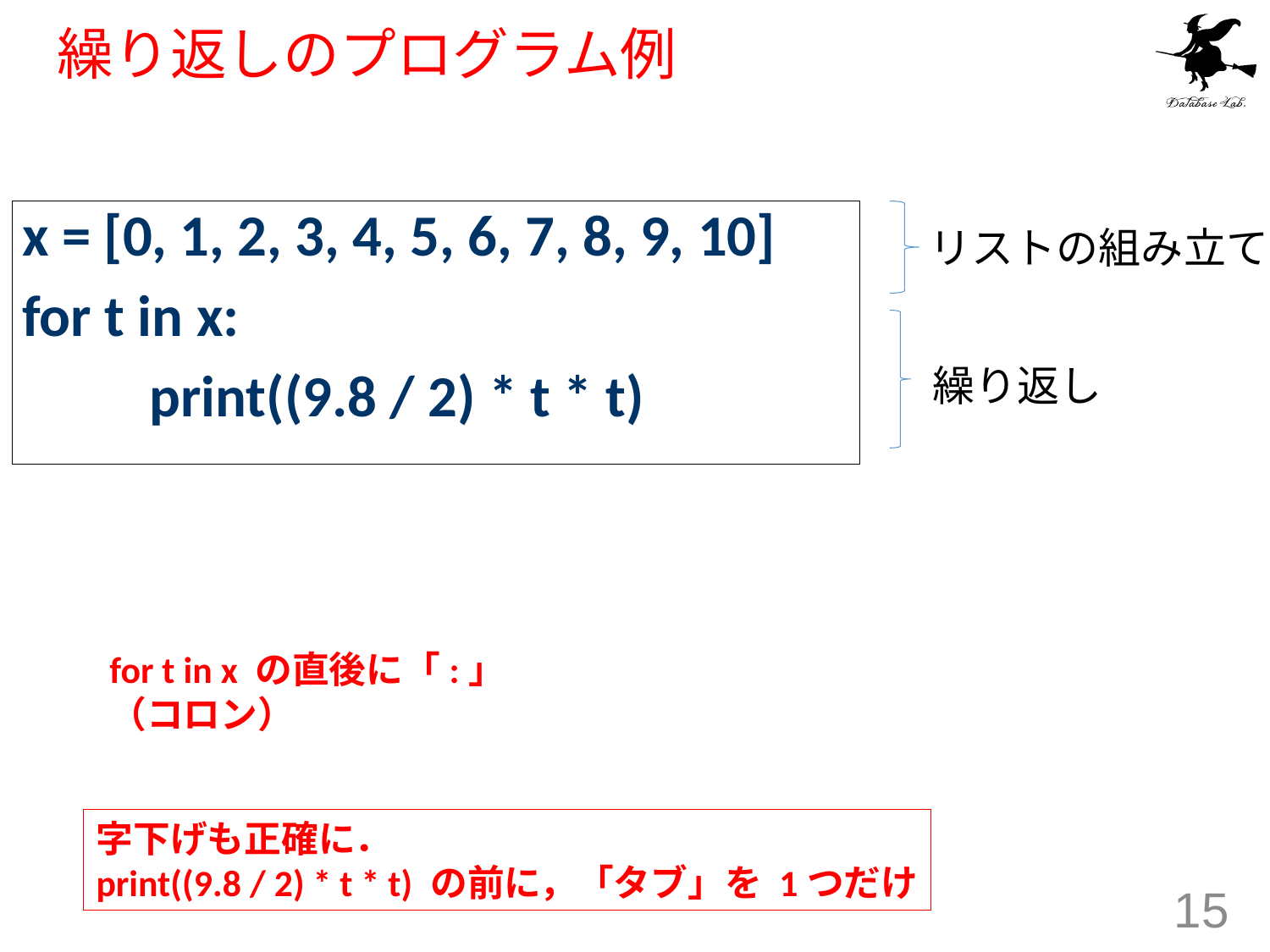

# 繰り返しのプログラム例
x = [0, 1, 2, 3, 4, 5, 6, 7, 8, 9, 10]
for t in x:
	print((9.8 / 2) * t * t)

リストの組み立て

繰り返し
for t in x の直後に「:」
（コロン）
字下げも正確に．
print((9.8 / 2) * t * t) の前に，「タブ」を 1つだけ
15